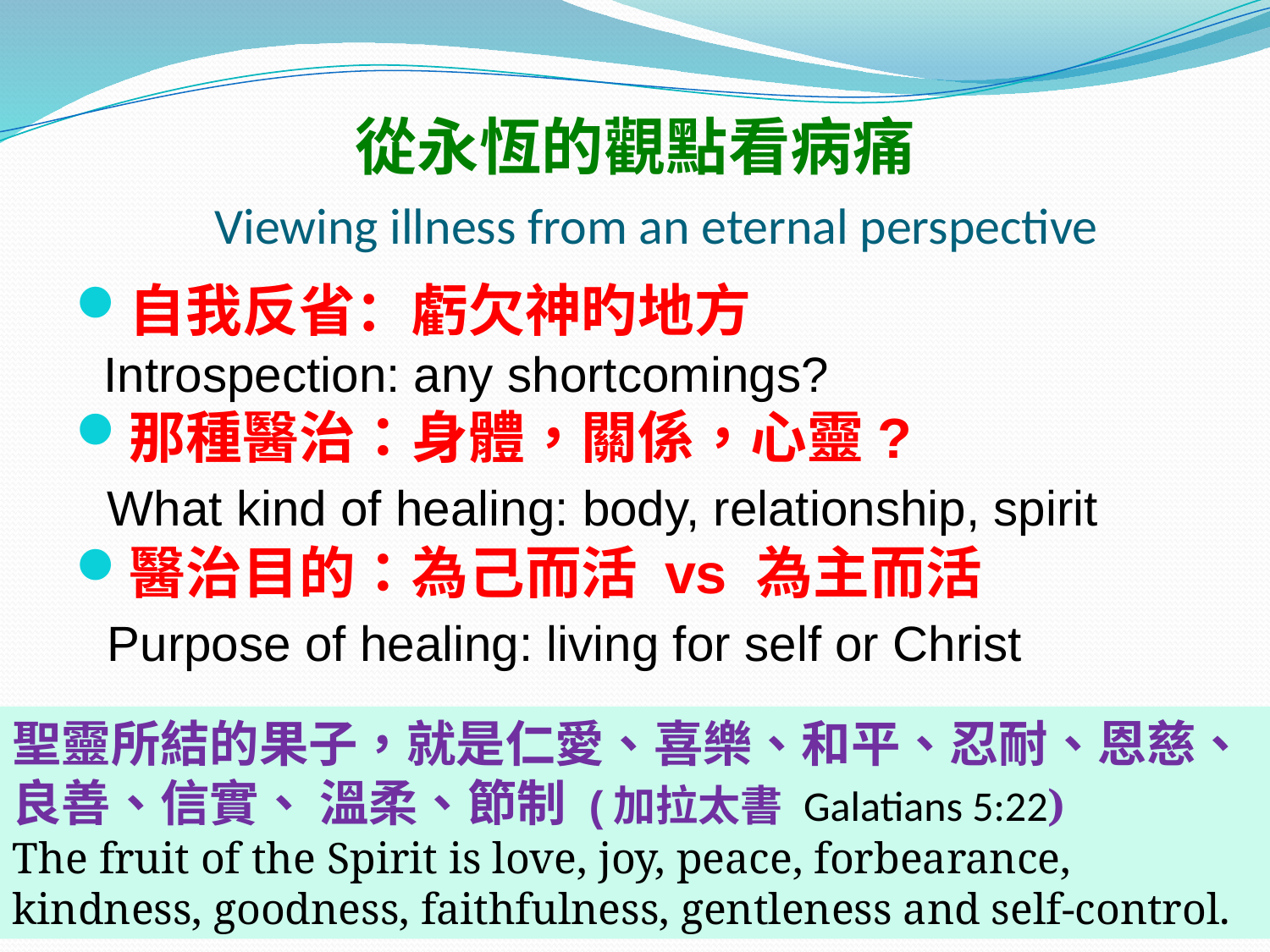

# 從永恆的觀點看病痛 Viewing illness from an eternal perspective
自我反省：虧欠神旳地方
  Introspection: any shortcomings?
那種醫治：身體，關係，心靈?
  What kind of healing: body, relationship, spirit
醫治目的：為己而活 vs 為主而活
  Purpose of healing: living for self or Christ
聖靈所結的果子，就是仁愛、喜樂、和平、忍耐、恩慈、良善、信實、 溫柔、節制 (加拉太書 Galatians 5:22)
The fruit of the Spirit is love, joy, peace, forbearance, kindness, goodness, faithfulness, gentleness and self-control.